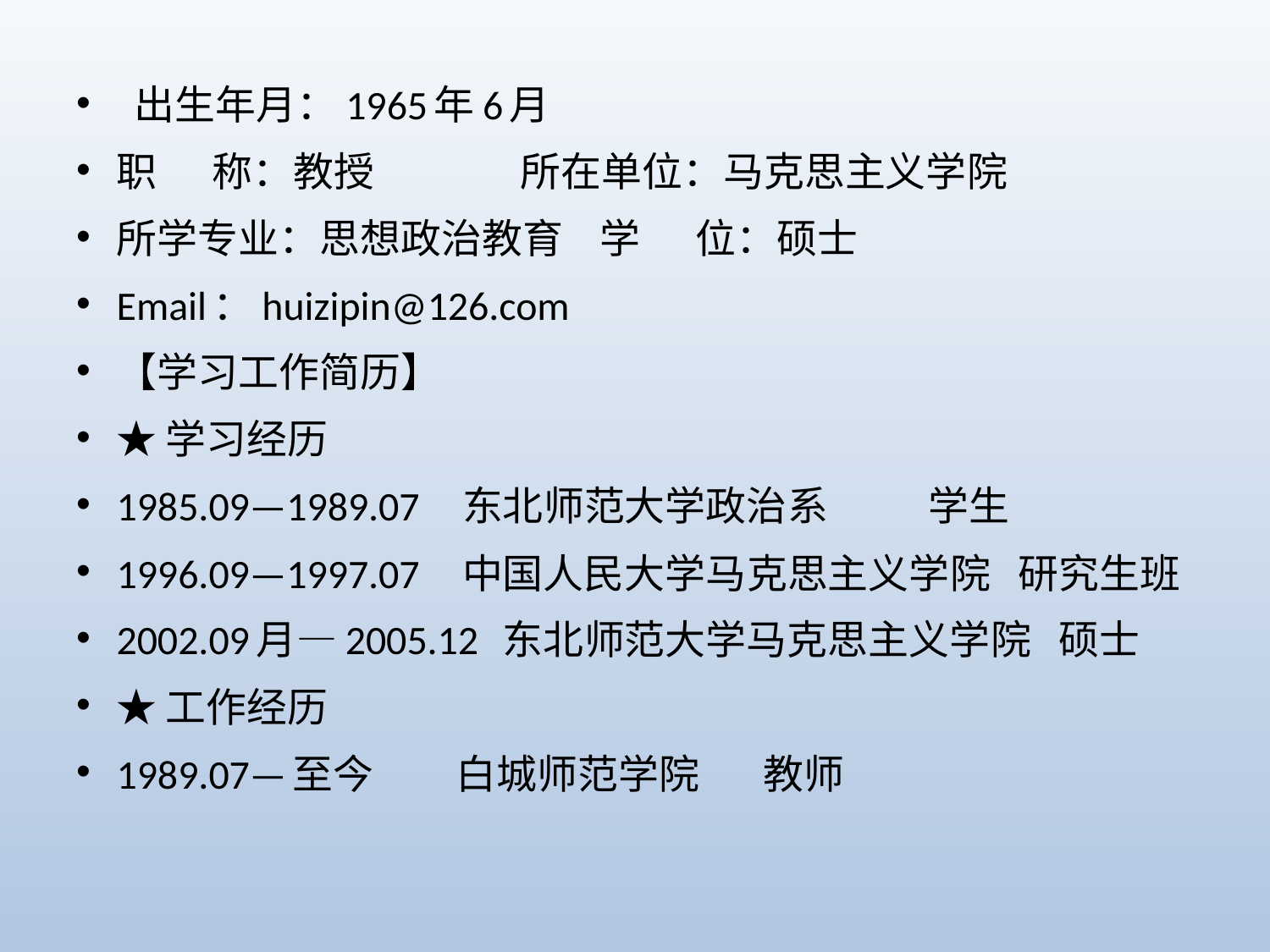

出生年月：1965年6月
职      称：教授                所在单位：马克思主义学院
所学专业：思想政治教育    学      位：硕士
Email：huizipin@126.com
【学习工作简历】
★学习经历
1985.09—1989.07    东北师范大学政治系           学生
1996.09—1997.07    中国人民大学马克思主义学院   研究生班
2002.09月—2005.12  东北师范大学马克思主义学院   硕士
★工作经历
1989.07—至今         白城师范学院       教师